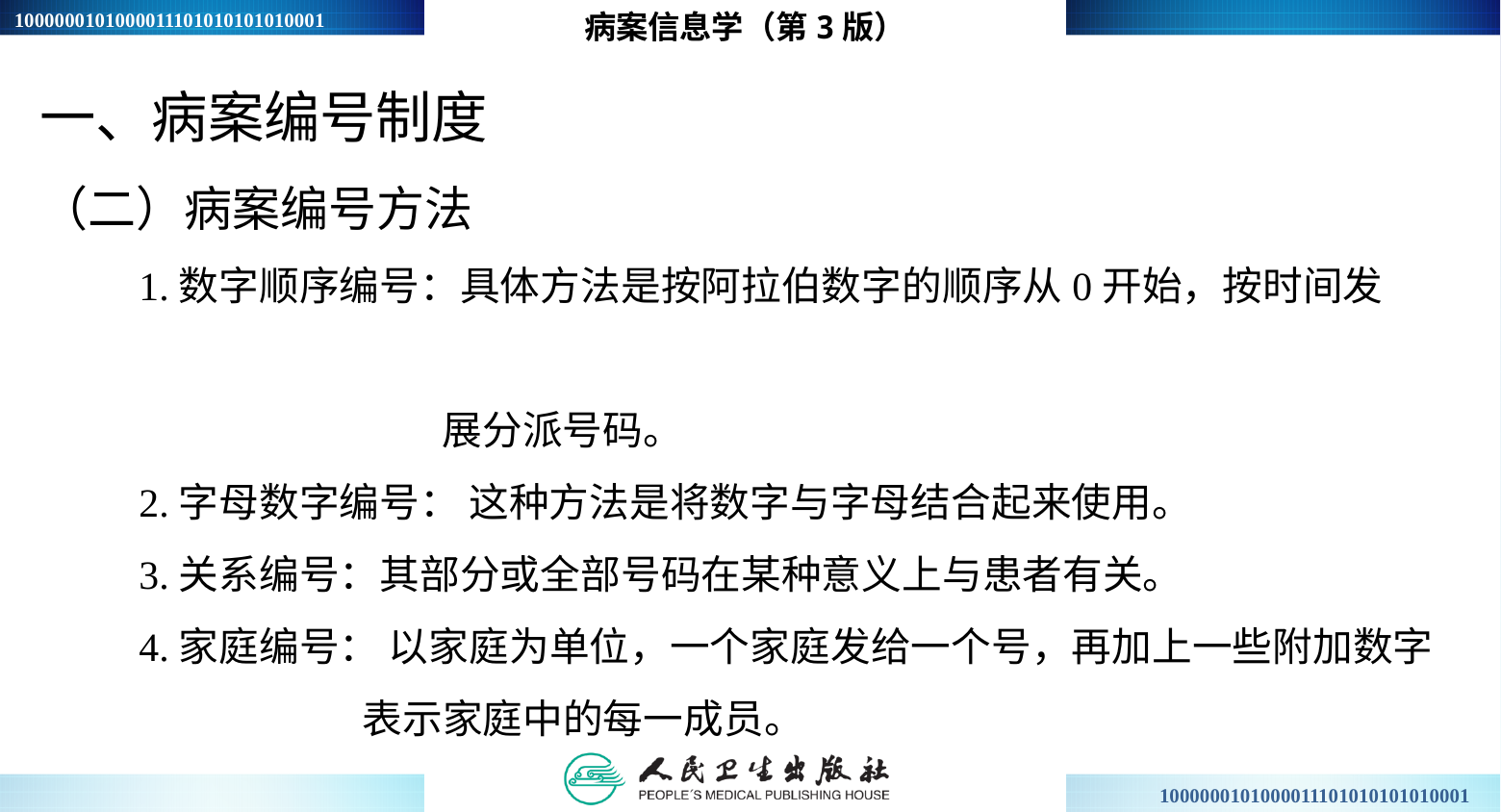

病案信息学（第3版）
一、病案编号制度
（二）病案编号方法
1.数字顺序编号：具体方法是按阿拉伯数字的顺序从0开始，按时间发
                                 展分派号码。
2.字母数字编号： 这种方法是将数字与字母结合起来使用。
3.关系编号：其部分或全部号码在某种意义上与患者有关。
4.家庭编号： 以家庭为单位，一个家庭发给一个号，再加上一些附加数字
                        表示家庭中的每一成员。